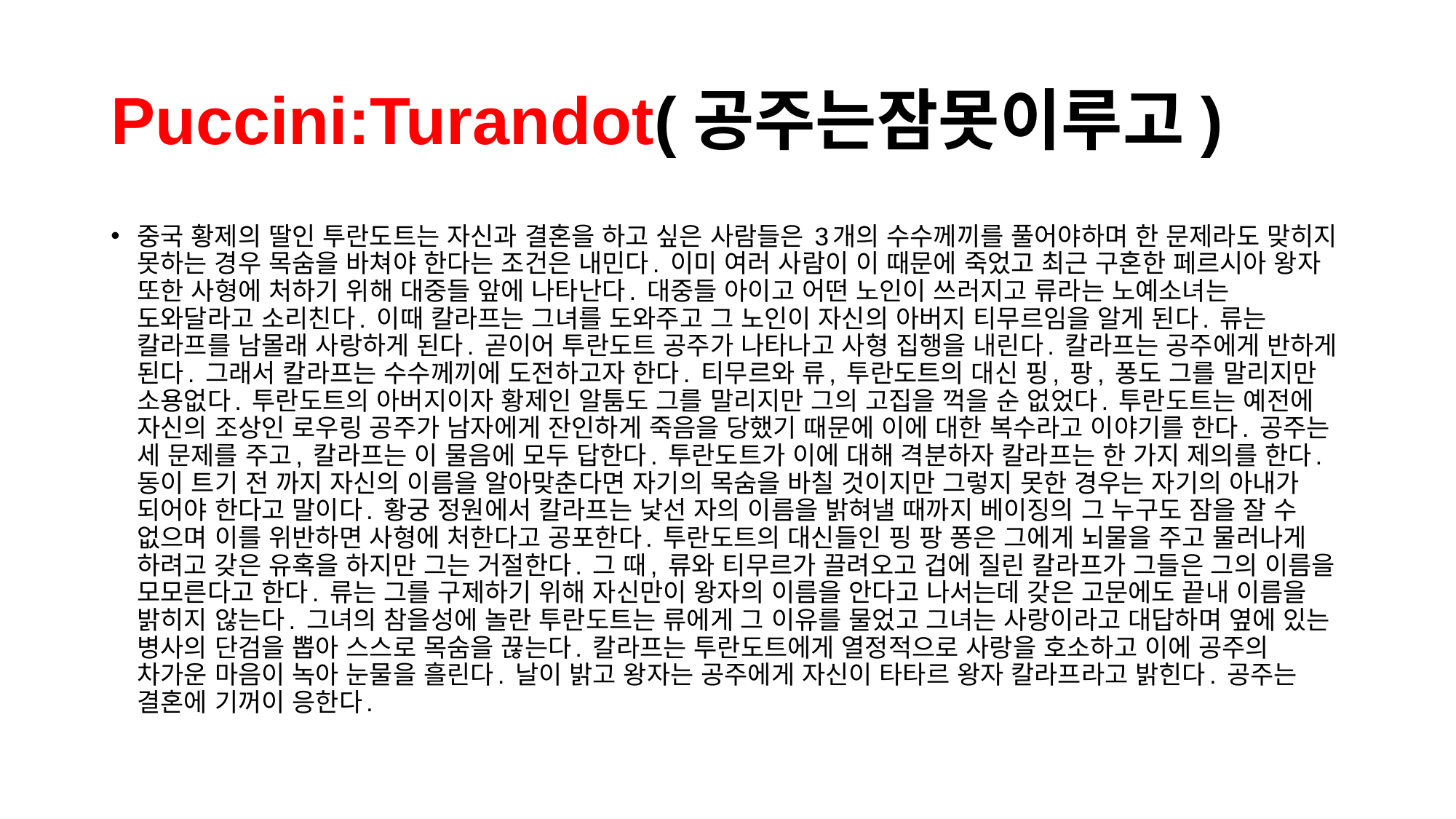

# Puccini:Turandot(공주는잠못이루고)
중국 황제의 딸인 투란도트는 자신과 결혼을 하고 싶은 사람들은 3개의 수수께끼를 풀어야하며 한 문제라도 맞히지 못하는 경우 목숨을 바쳐야 한다는 조건은 내민다. 이미 여러 사람이 이 때문에 죽었고 최근 구혼한 페르시아 왕자 또한 사형에 처하기 위해 대중들 앞에 나타난다. 대중들 아이고 어떤 노인이 쓰러지고 류라는 노예소녀는 도와달라고 소리친다. 이때 칼라프는 그녀를 도와주고 그 노인이 자신의 아버지 티무르임을 알게 된다. 류는 칼라프를 남몰래 사랑하게 된다. 곧이어 투란도트 공주가 나타나고 사형 집행을 내린다. 칼라프는 공주에게 반하게 된다. 그래서 칼라프는 수수께끼에 도전하고자 한다. 티무르와 류, 투란도트의 대신 핑, 팡, 퐁도 그를 말리지만 소용없다. 투란도트의 아버지이자 황제인 알툼도 그를 말리지만 그의 고집을 꺽을 순 없었다. 투란도트는 예전에 자신의 조상인 로우링 공주가 남자에게 잔인하게 죽음을 당했기 때문에 이에 대한 복수라고 이야기를 한다. 공주는 세 문제를 주고, 칼라프는 이 물음에 모두 답한다. 투란도트가 이에 대해 격분하자 칼라프는 한 가지 제의를 한다. 동이 트기 전 까지 자신의 이름을 알아맞춘다면 자기의 목숨을 바칠 것이지만 그렇지 못한 경우는 자기의 아내가 되어야 한다고 말이다. 황궁 정원에서 칼라프는 낯선 자의 이름을 밝혀낼 때까지 베이징의 그 누구도 잠을 잘 수 없으며 이를 위반하면 사형에 처한다고 공포한다. 투란도트의 대신들인 핑 팡 퐁은 그에게 뇌물을 주고 물러나게 하려고 갖은 유혹을 하지만 그는 거절한다. 그 때, 류와 티무르가 끌려오고 겁에 질린 칼라프가 그들은 그의 이름을 모모른다고 한다. 류는 그를 구제하기 위해 자신만이 왕자의 이름을 안다고 나서는데 갖은 고문에도 끝내 이름을 밝히지 않는다. 그녀의 참을성에 놀란 투란도트는 류에게 그 이유를 물었고 그녀는 사랑이라고 대답하며 옆에 있는 병사의 단검을 뽑아 스스로 목숨을 끊는다. 칼라프는 투란도트에게 열정적으로 사랑을 호소하고 이에 공주의 차가운 마음이 녹아 눈물을 흘린다. 날이 밝고 왕자는 공주에게 자신이 타타르 왕자 칼라프라고 밝힌다. 공주는 결혼에 기꺼이 응한다.